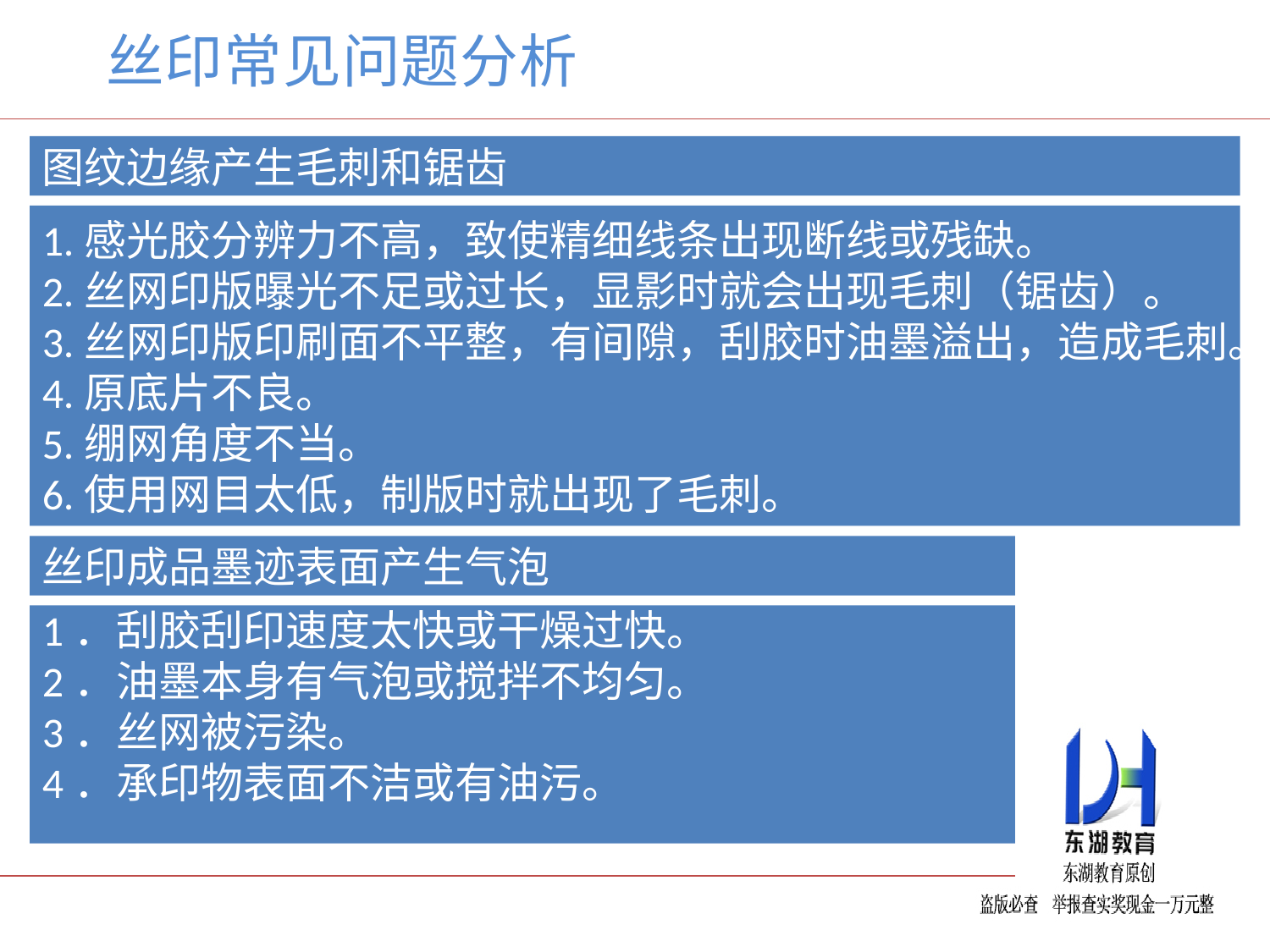

丝印常见问题分析
图纹边缘产生毛刺和锯齿
1.感光胶分辨力不高，致使精细线条出现断线或残缺。
2.丝网印版曝光不足或过长，显影时就会出现毛刺（锯齿）。
3.丝网印版印刷面不平整，有间隙，刮胶时油墨溢出，造成毛刺。
4.原底片不良。
5.绷网角度不当。
6.使用网目太低，制版时就出现了毛刺。
丝印成品墨迹表面产生气泡
1．刮胶刮印速度太快或干燥过快。
2．油墨本身有气泡或搅拌不均匀。
3．丝网被污染。
4．承印物表面不洁或有油污。